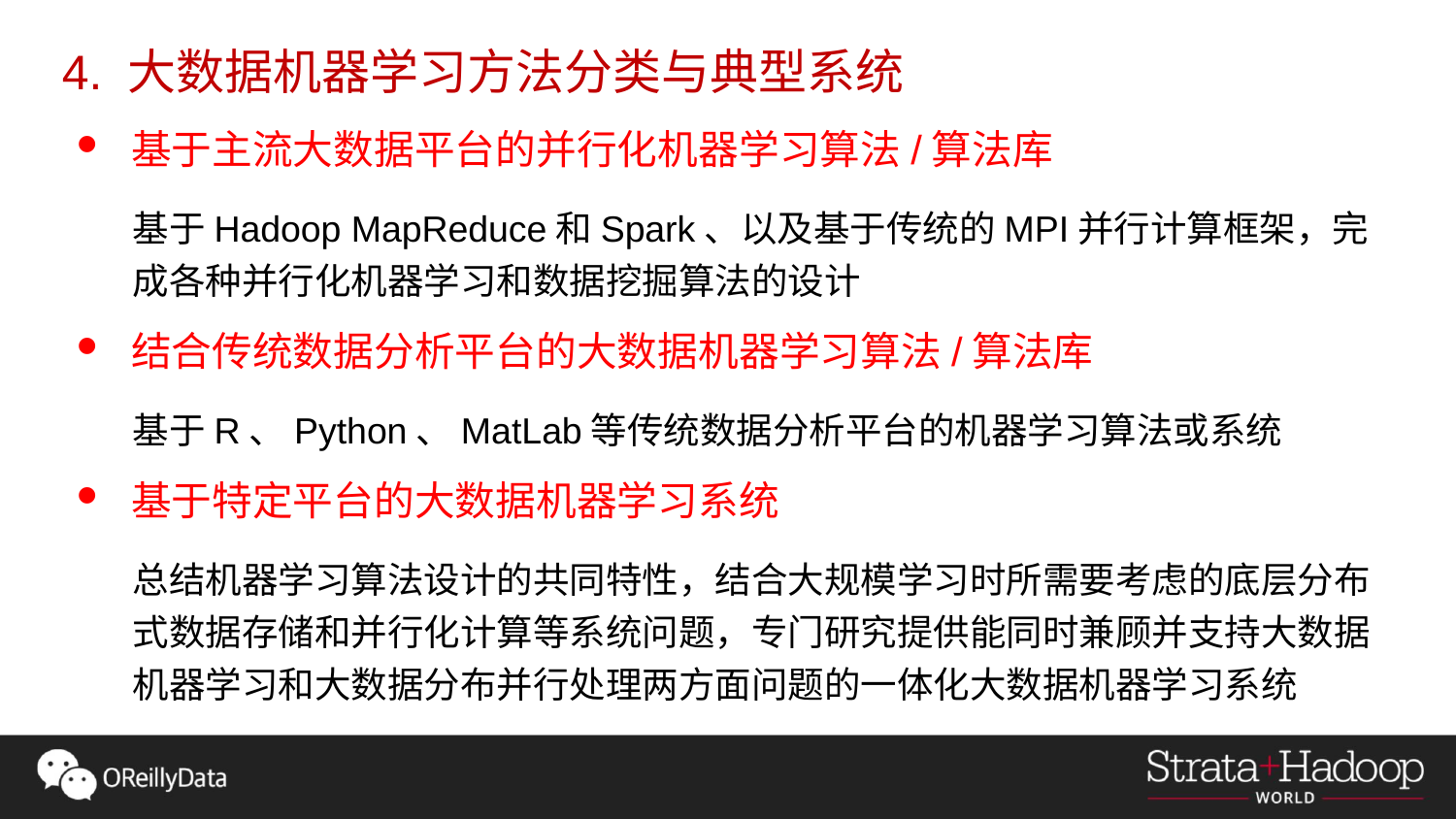

4. 大数据机器学习方法分类与典型系统
基于主流大数据平台的并行化机器学习算法/算法库
基于Hadoop MapReduce和Spark、以及基于传统的MPI并行计算框架，完成各种并行化机器学习和数据挖掘算法的设计
结合传统数据分析平台的大数据机器学习算法/算法库
基于R、Python、MatLab等传统数据分析平台的机器学习算法或系统
基于特定平台的大数据机器学习系统
总结机器学习算法设计的共同特性，结合大规模学习时所需要考虑的底层分布式数据存储和并行化计算等系统问题，专门研究提供能同时兼顾并支持大数据机器学习和大数据分布并行处理两方面问题的一体化大数据机器学习系统